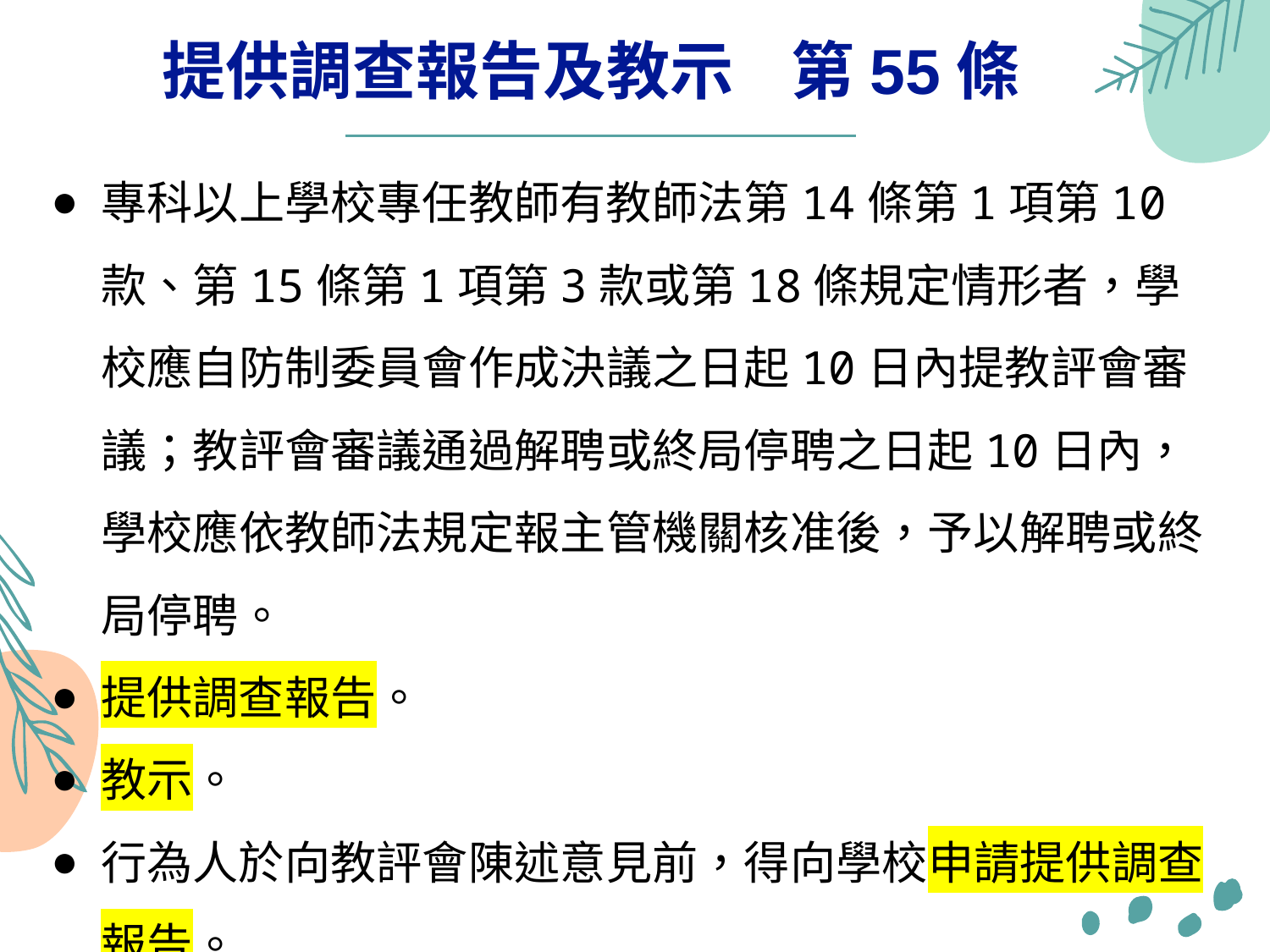

提供調查報告及教示    第55條
專科以上學校專任教師有教師法第14條第1項第10款、第15條第1項第3款或第18條規定情形者，學校應自防制委員會作成決議之日起10日內提教評會審議；教評會審議通過解聘或終局停聘之日起10日內，學校應依教師法規定報主管機關核准後，予以解聘或終局停聘。
提供調查報告。
教示。
行為人於向教評會陳述意見前，得向學校申請提供調查報告。